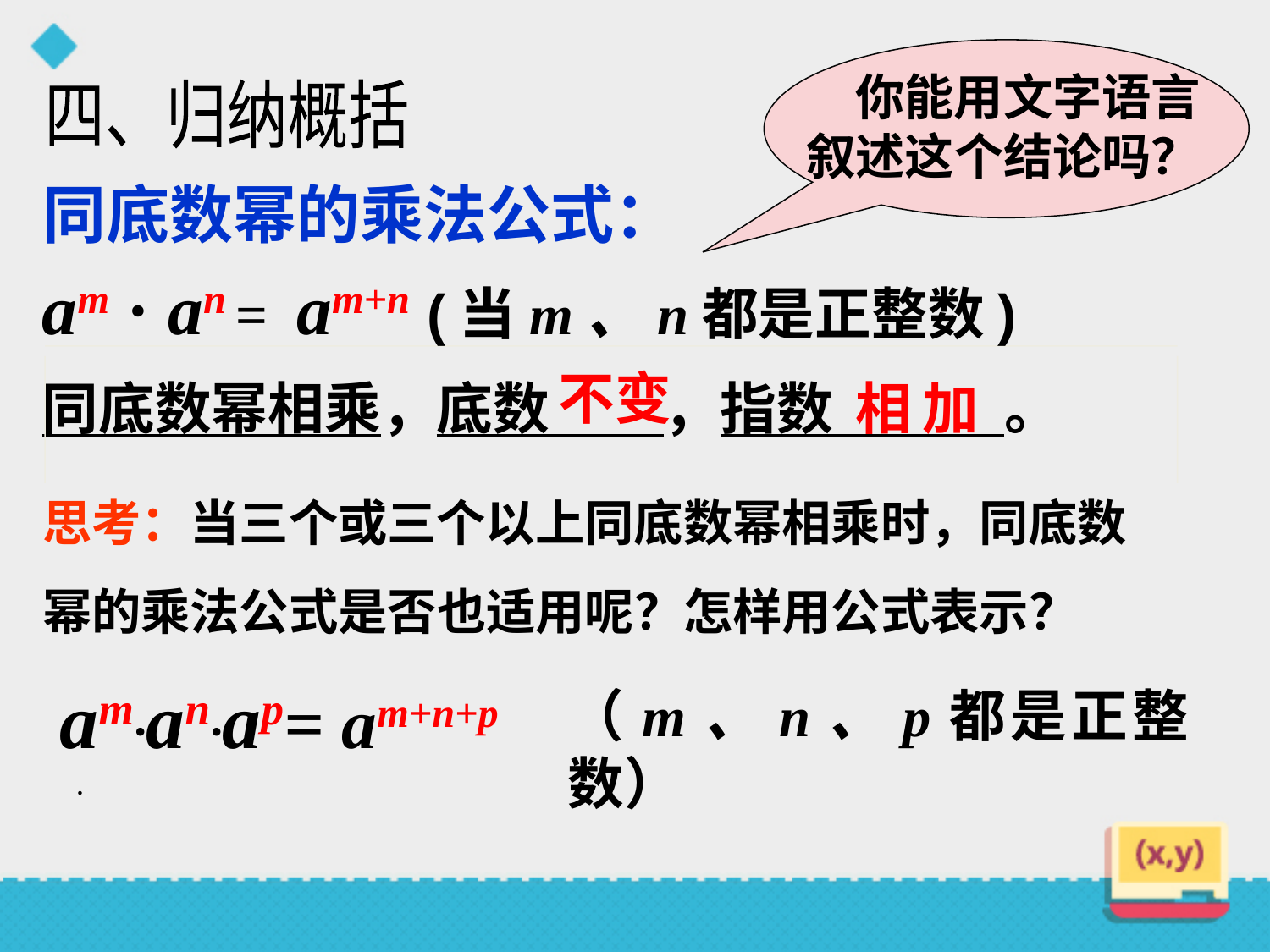

你能用文字语言叙述这个结论吗？
四、归纳概括

同底数幂的乘法公式：
am · an =  am+n (当m、n都是正整数)

不变
相加
同底数幂相乘，
底数　　，指数　　　。
思考：当三个或三个以上同底数幂相乘时，同底数幂的乘法公式是否也适用呢？怎样用公式表示？
 am·an·ap= am+n+p
（m、n、p都是正整数）
.